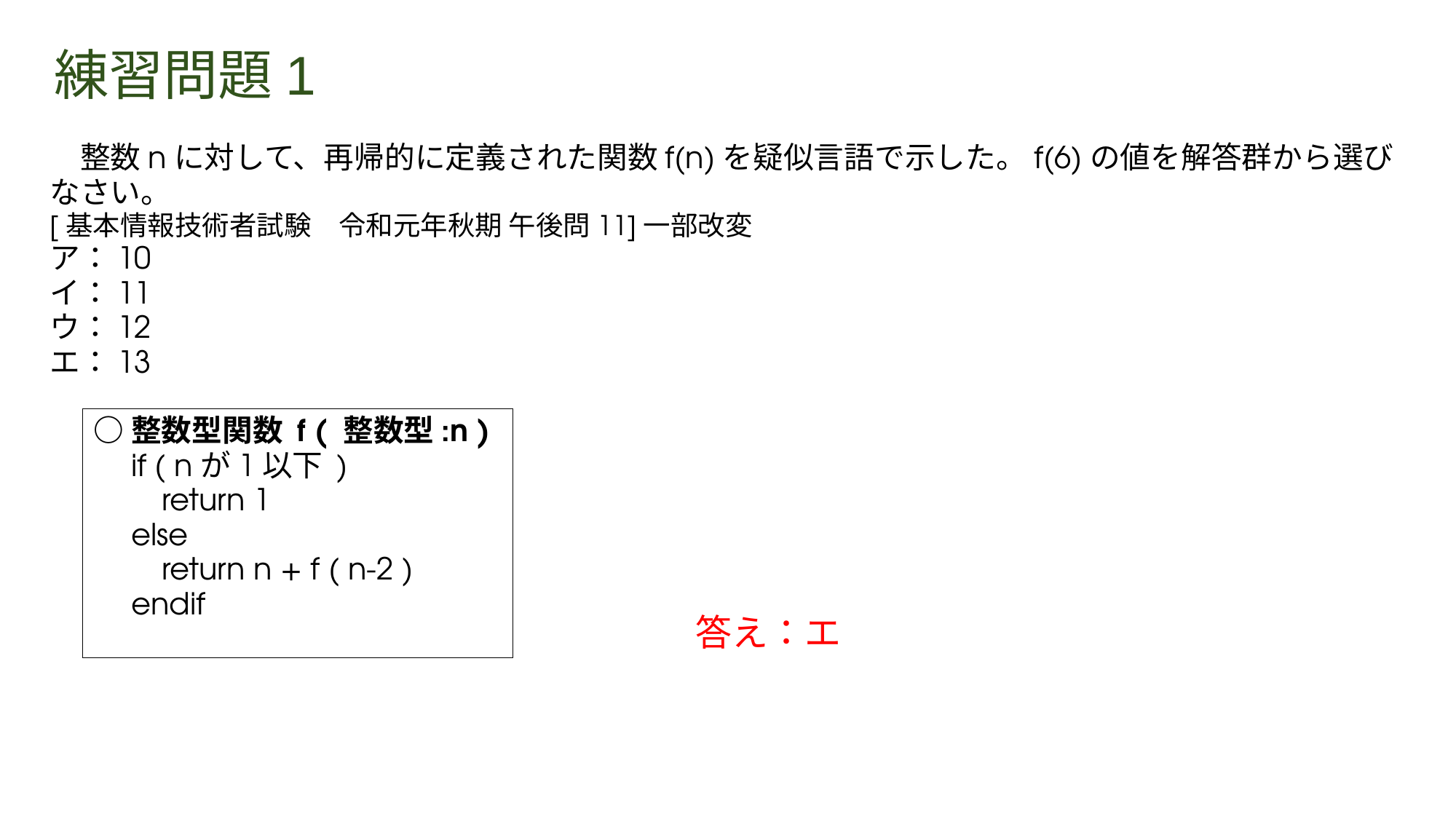

# 練習問題1
　整数nに対して、再帰的に定義された関数f(n)を疑似言語で示した。f(6)の値を解答群から選びなさい。
[基本情報技術者試験　令和元年秋期 午後問11]一部改変
ア：10
イ：11
ウ：12
エ：13
○整数型関数 f ( 整数型:n )
　if ( nが1以下 )
　　return 1
　else
　　return n + f ( n-2 )
　endif

答え：エ